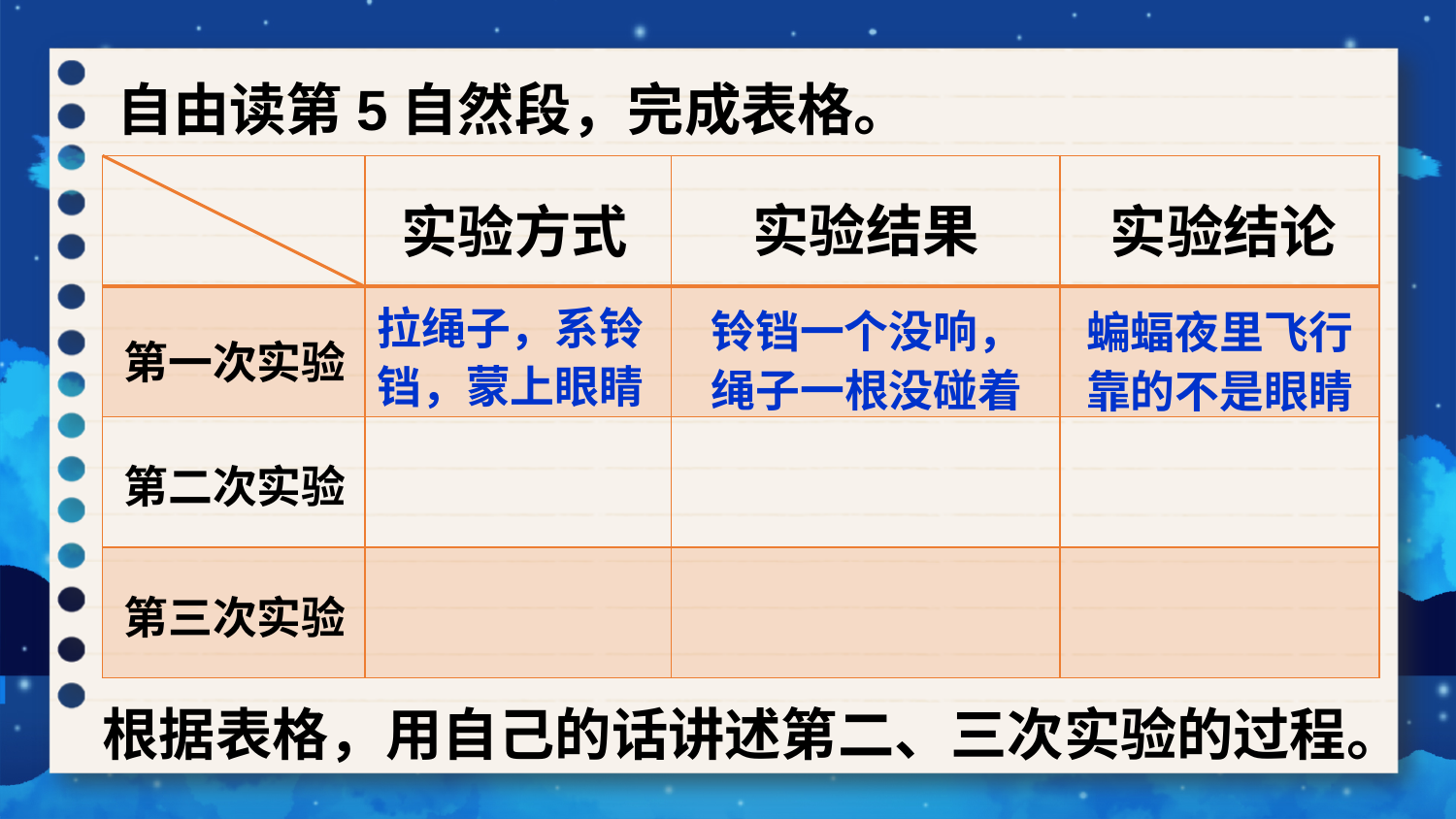

自由读第5自然段，完成表格。
|  |  |  |  |
| --- | --- | --- | --- |
|  |  |  |  |
|  |  |  |  |
|  |  |  |  |
实验结果
实验方式
实验结论
拉绳子，系铃铛，蒙上眼睛
铃铛一个没响，绳子一根没碰着
蝙蝠夜里飞行靠的不是眼睛
第一次实验
第二次实验
第三次实验
根据表格，用自己的话讲述第二、三次实验的过程。